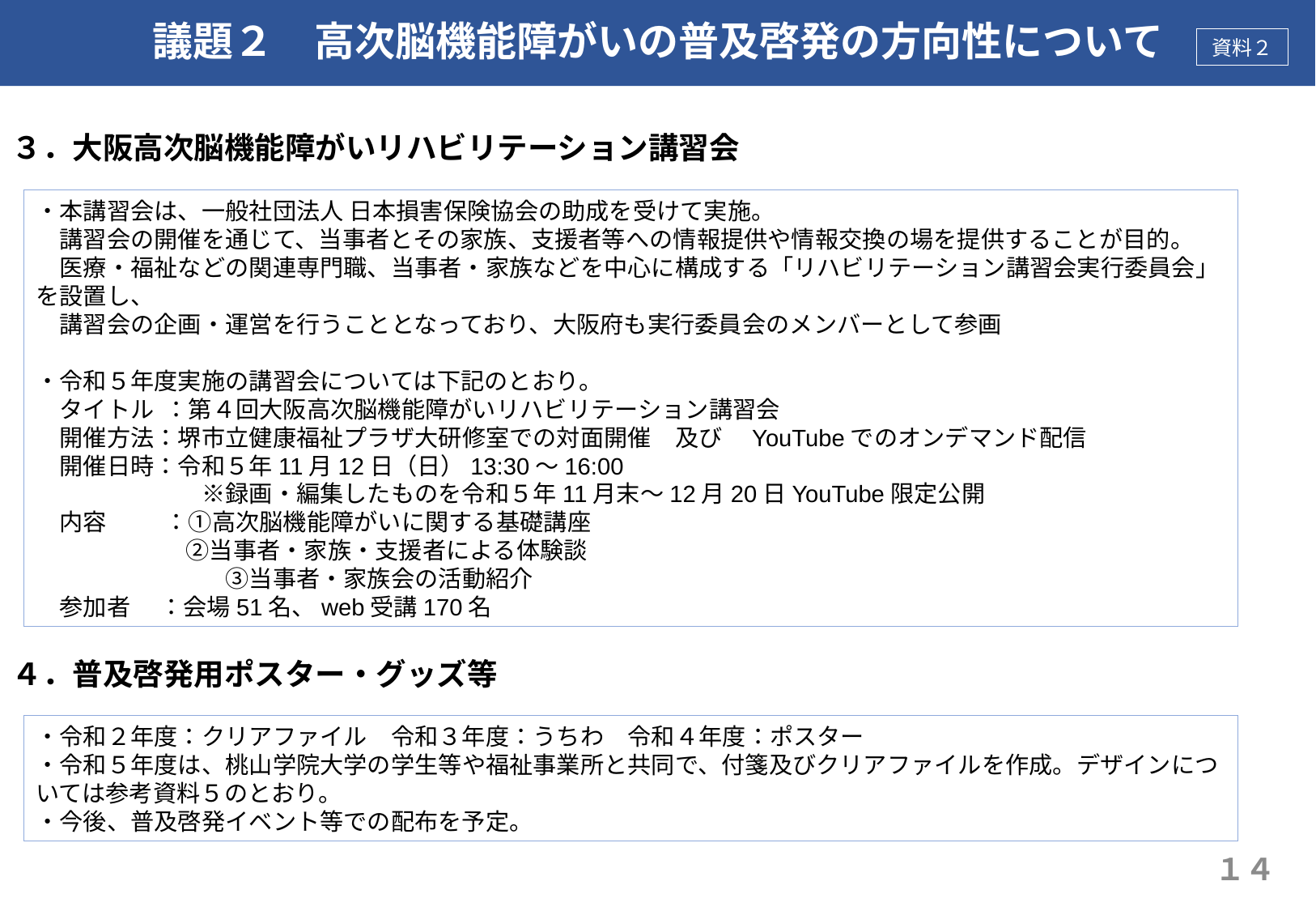

# 議題２　高次脳機能障がいの普及啓発の方向性について
資料２

３．大阪高次脳機能障がいリハビリテーション講習会

４．普及啓発用ポスター・グッズ等
・本講習会は、一般社団法人 日本損害保険協会の助成を受けて実施。
　講習会の開催を通じて、当事者とその家族、支援者等への情報提供や情報交換の場を提供することが目的。
　医療・福祉などの関連専門職、当事者・家族などを中心に構成する「リハビリテーション講習会実行委員会」を設置し、
　講習会の企画・運営を行うこととなっており、大阪府も実行委員会のメンバーとして参画

・令和５年度実施の講習会については下記のとおり。
　タイトル  ：第４回大阪高次脳機能障がいリハビリテーション講習会
　開催方法：堺市立健康福祉プラザ大研修室での対面開催　及び　YouTubeでのオンデマンド配信
　開催日時：令和５年11月12日（日）13:30～16:00
　　　　　　　※録画・編集したものを令和５年11月末～12月20日YouTube限定公開
　内容　　  ：①高次脳機能障がいに関する基礎講座
　　　　　      ②当事者・家族・支援者による体験談
　　　　　　　　③当事者・家族会の活動紹介
　参加者　 ：会場51名、web受講170名
・令和２年度：クリアファイル　令和３年度：うちわ　令和４年度：ポスター
・令和５年度は、桃山学院大学の学生等や福祉事業所と共同で、付箋及びクリアファイルを作成。デザインについては参考資料５のとおり。
・今後、普及啓発イベント等での配布を予定。
１４